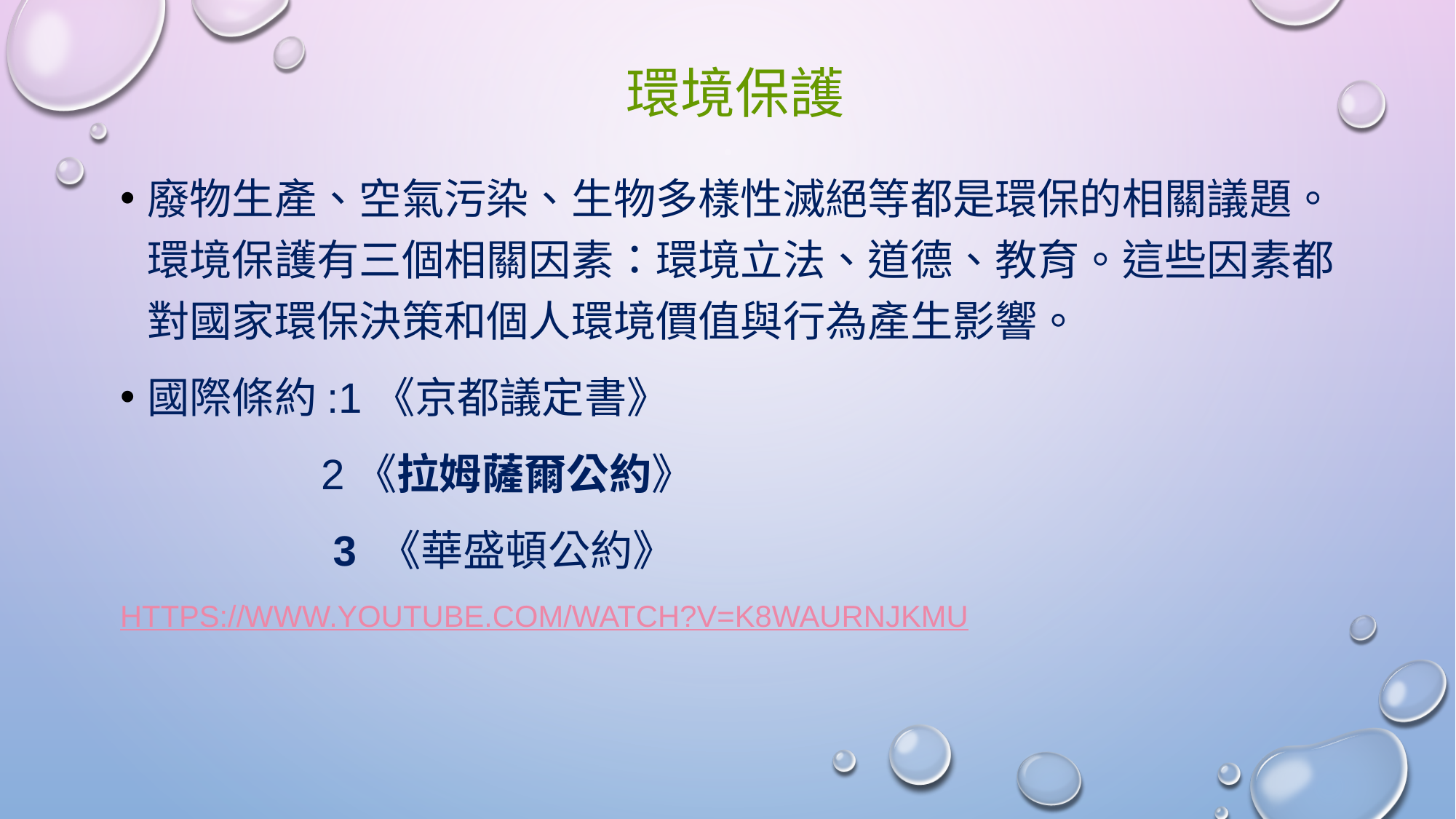

# 環境保護
廢物生產、空氣污染、生物多樣性滅絕等都是環保的相關議題。環境保護有三個相關因素：環境立法、道德、教育。這些因素都對國家環保決策和個人環境價值與行為產生影響。
國際條約:1《京都議定書》
                 2《拉姆薩爾公約》
                  3 《華盛頓公約》
https://www.youtube.com/watch?v=K8waurnJKMU